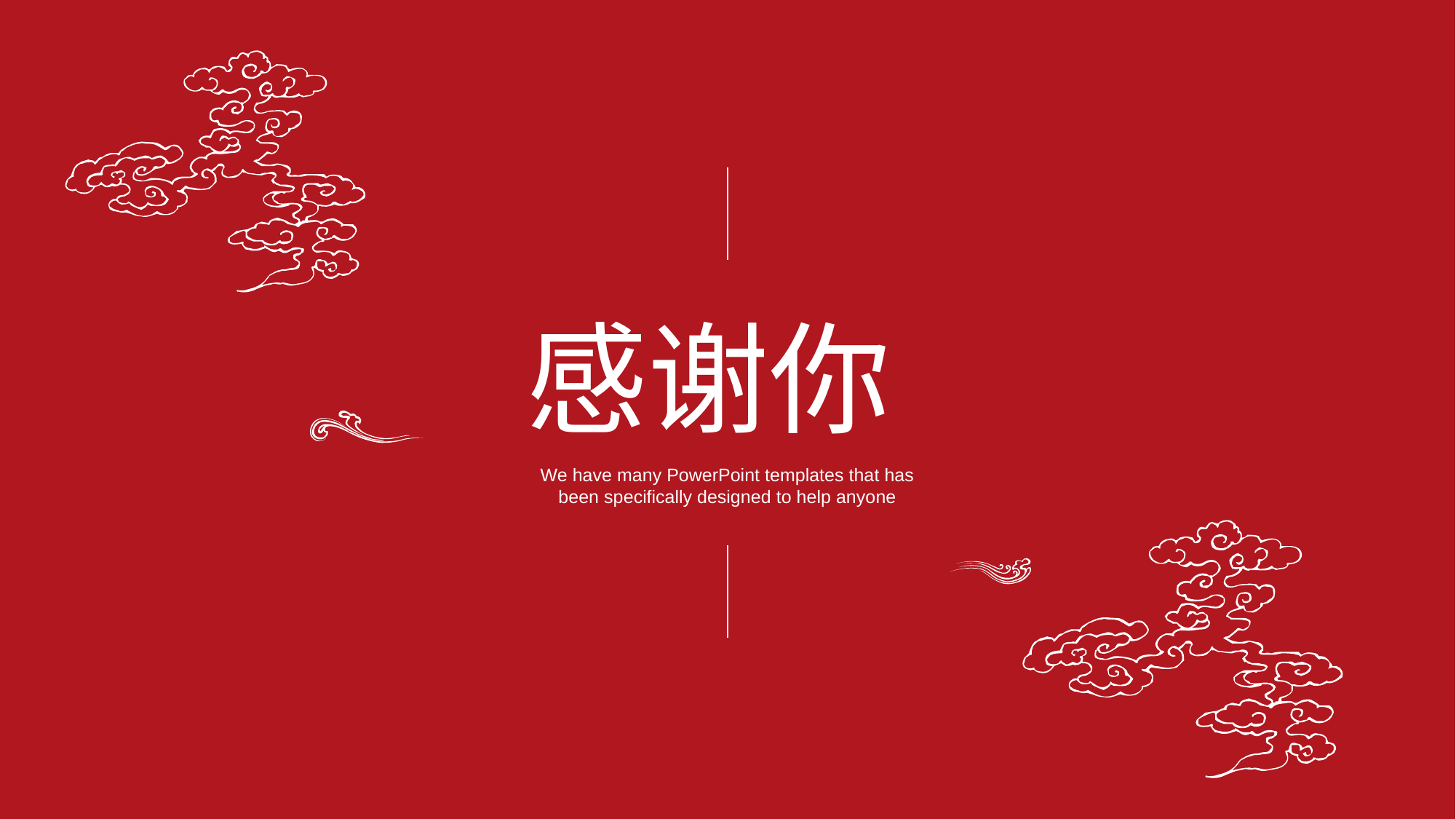

感谢你

We have many PowerPoint templates that has been specifically designed to help anyone